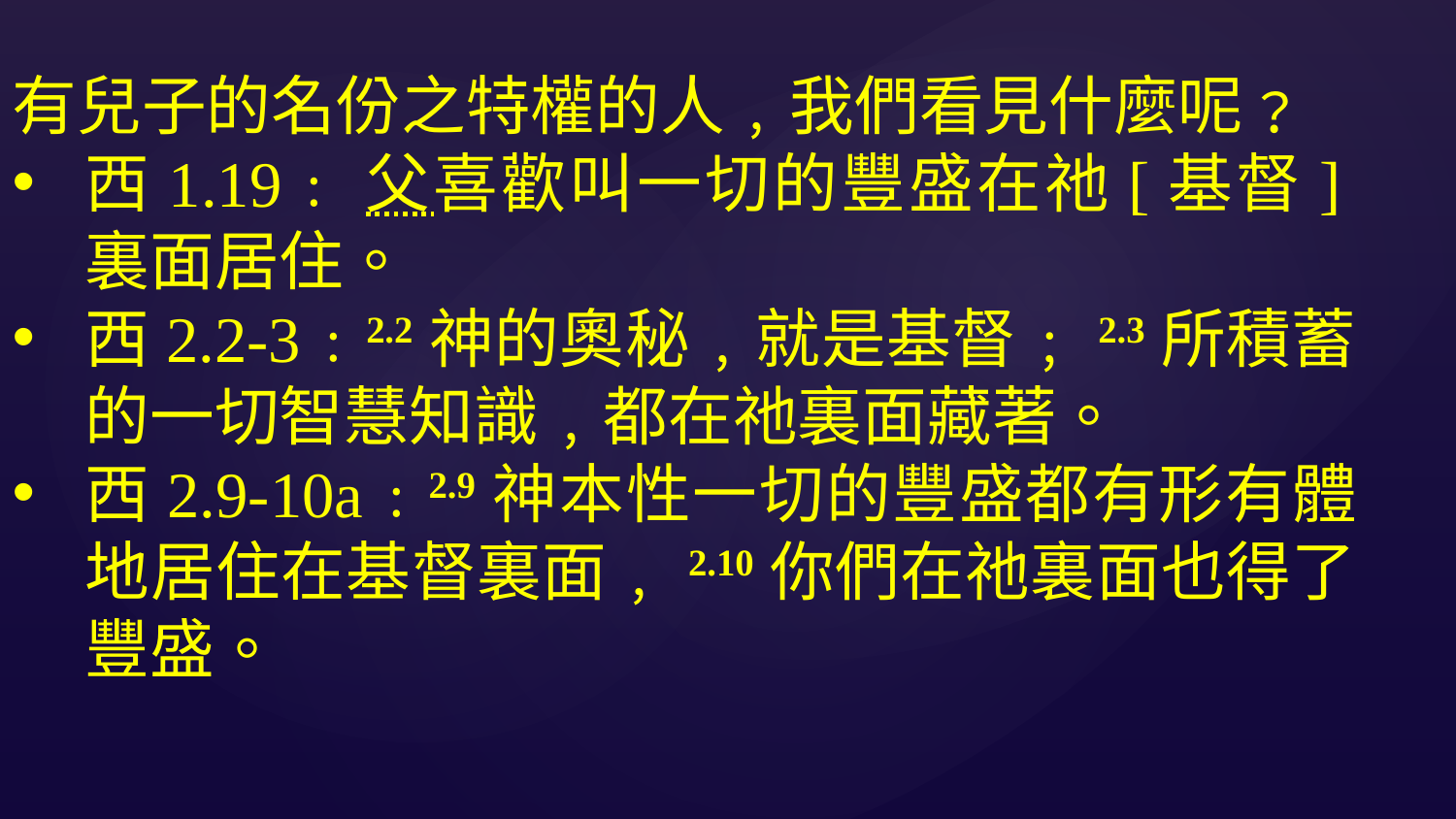

有兒子的名份之特權的人﹐我們看見什麼呢﹖
西1.19﹕父喜歡叫一切的豐盛在祂[基督]裏面居住。
西2.2-3﹕2.2神的奧秘﹐就是基督﹔2.3所積蓄的一切智慧知識﹐都在祂裏面藏著。
西2.9-10a﹕2.9神本性一切的豐盛都有形有體地居住在基督裏面﹐2.10你們在祂裏面也得了豐盛。